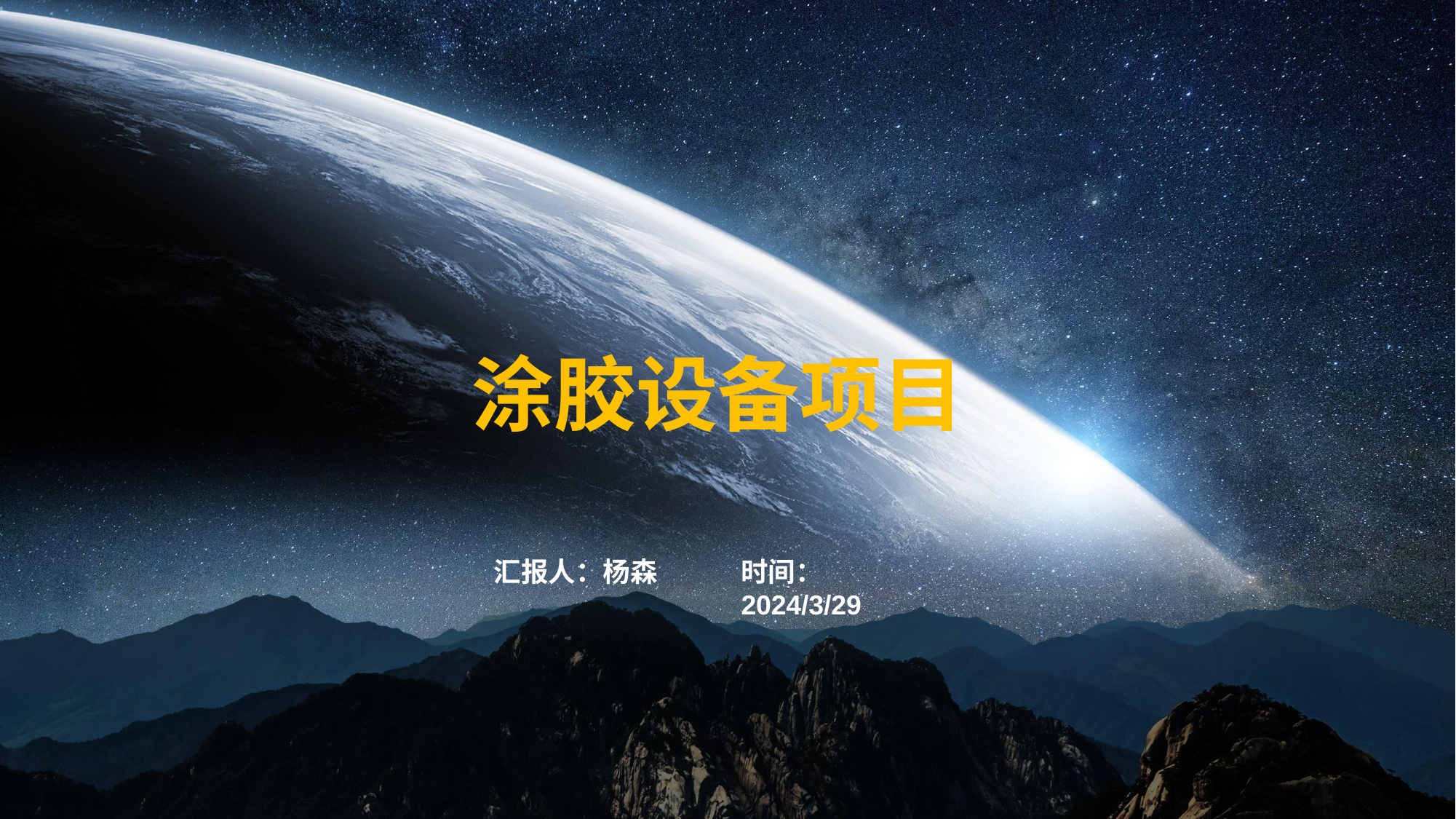

©BOZHON 2022	www.bozhon.com

# 涂胶设备项目
汇报人：杨森
时间：2024/3/29